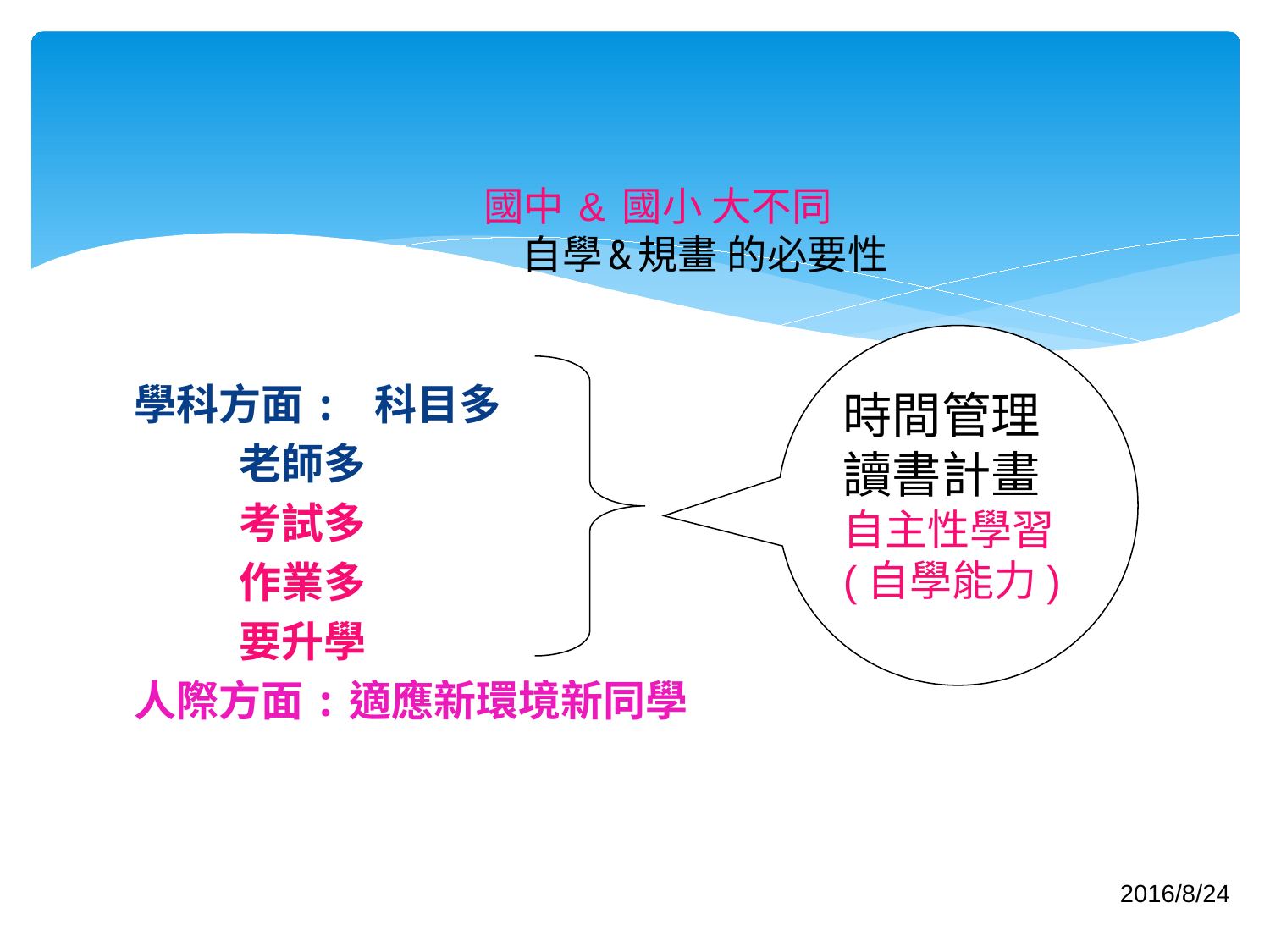

# 國中 & 國小 大不同 自學&規畫 的必要性
時間管理
讀書計畫
自主性學習(自學能力)

學科方面: 科目多
          老師多
          考試多
          作業多
          要升學
人際方面:適應新環境新同學

9
2016/8/24